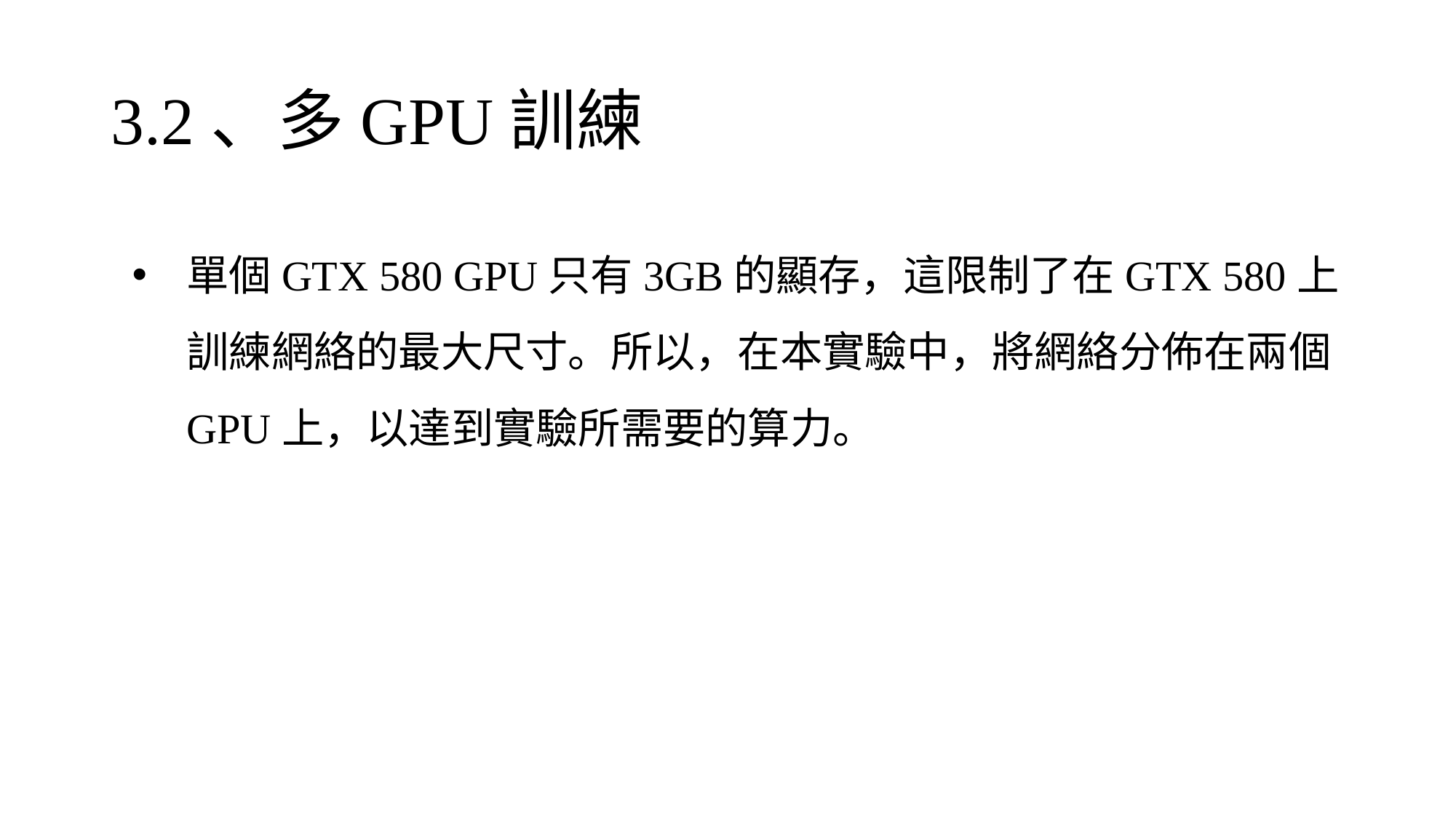

# 3.2、多GPU訓練
單個GTX 580 GPU只有3GB的顯存，這限制了在GTX 580上訓練網絡的最大尺寸。所以，在本實驗中，將網絡分佈在兩個GPU上，以達到實驗所需要的算力。